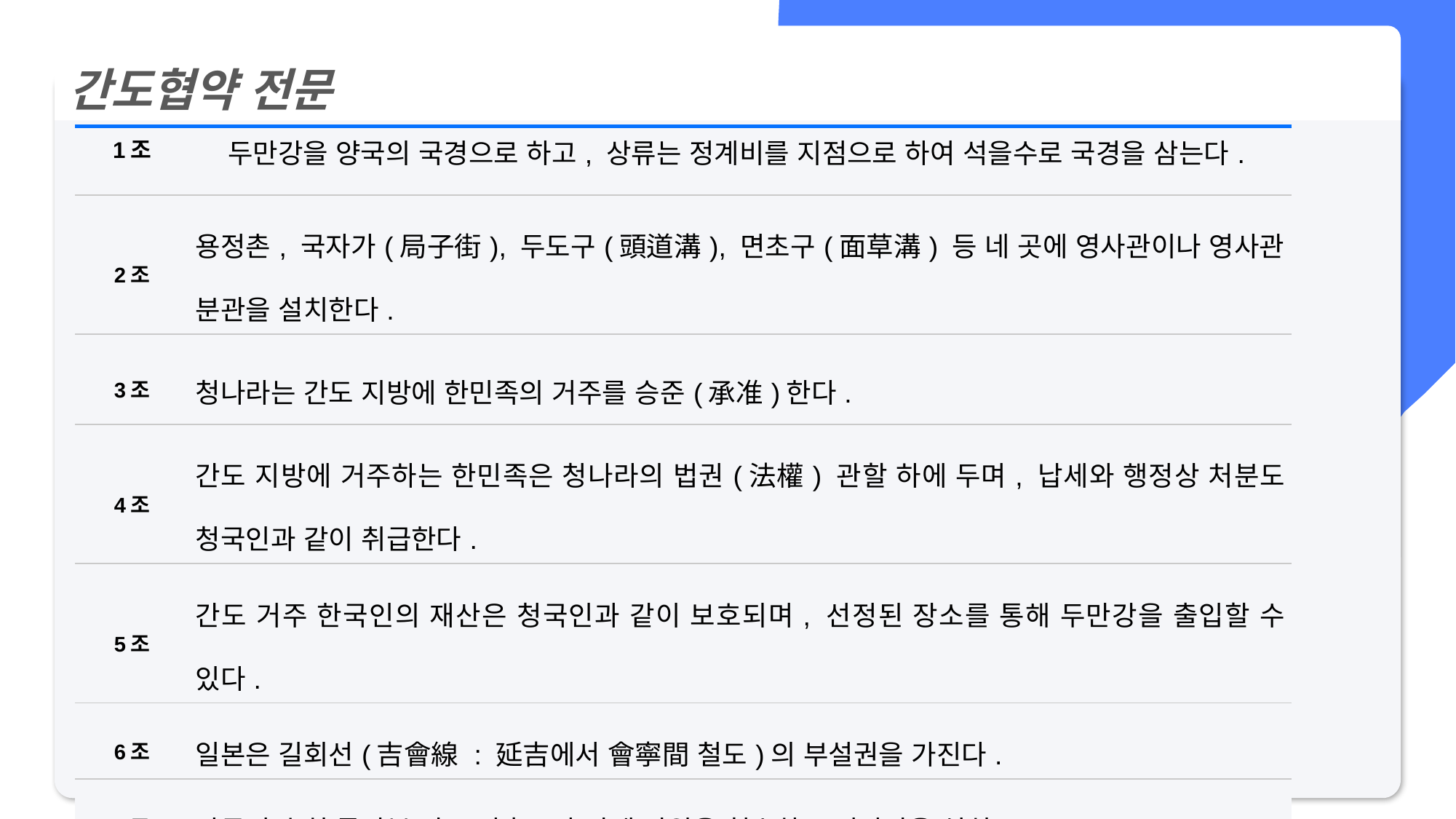

간도협약 전문

|  |  |
| --- | --- |
| 1조 | 두만강을 양국의 국경으로 하고, 상류는 정계비를 지점으로 하여 석을수로 국경을 삼는다. |
| 2조 | 용정촌, 국자가(局子街), 두도구(頭道溝), 면초구(面草溝) 등 네 곳에 영사관이나 영사관 분관을 설치한다. |
| 3조 | 청나라는 간도 지방에 한민족의 거주를 승준(承准)한다. |
| 4조 | 간도 지방에 거주하는 한민족은 청나라의 법권(法權) 관할 하에 두며, 납세와 행정상 처분도 청국인과 같이 취급한다. |
| 5조 | 간도 거주 한국인의 재산은 청국인과 같이 보호되며, 선정된 장소를 통해 두만강을 출입할 수 있다. |
| 6조 | 일본은 길회선(吉會線 : 延吉에서 會寧間 철도)의 부설권을 가진다. |
| 7조 | 가급적 속히 통감부 간도 파출소와 관계 관원을 철수하고 영사관을 설치 |
|  |  |